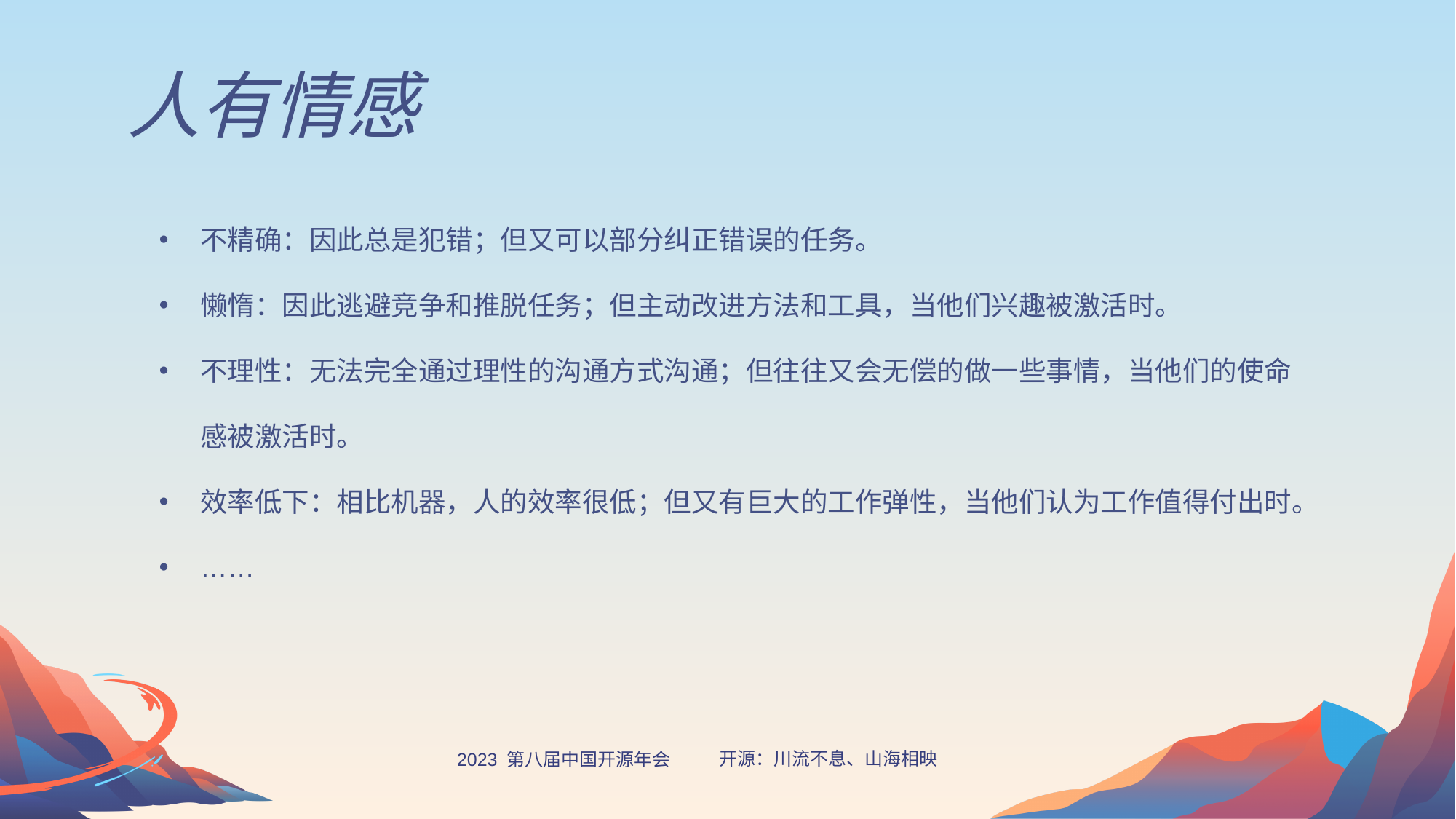

人有情感
不精确：因此总是犯错；但又可以部分纠正错误的任务。
懒惰：因此逃避竞争和推脱任务；但主动改进方法和工具，当他们兴趣被激活时。
不理性：无法完全通过理性的沟通方式沟通；但往往又会无偿的做一些事情，当他们的使命感被激活时。
效率低下：相比机器，人的效率很低；但又有巨大的工作弹性，当他们认为工作值得付出时。
……